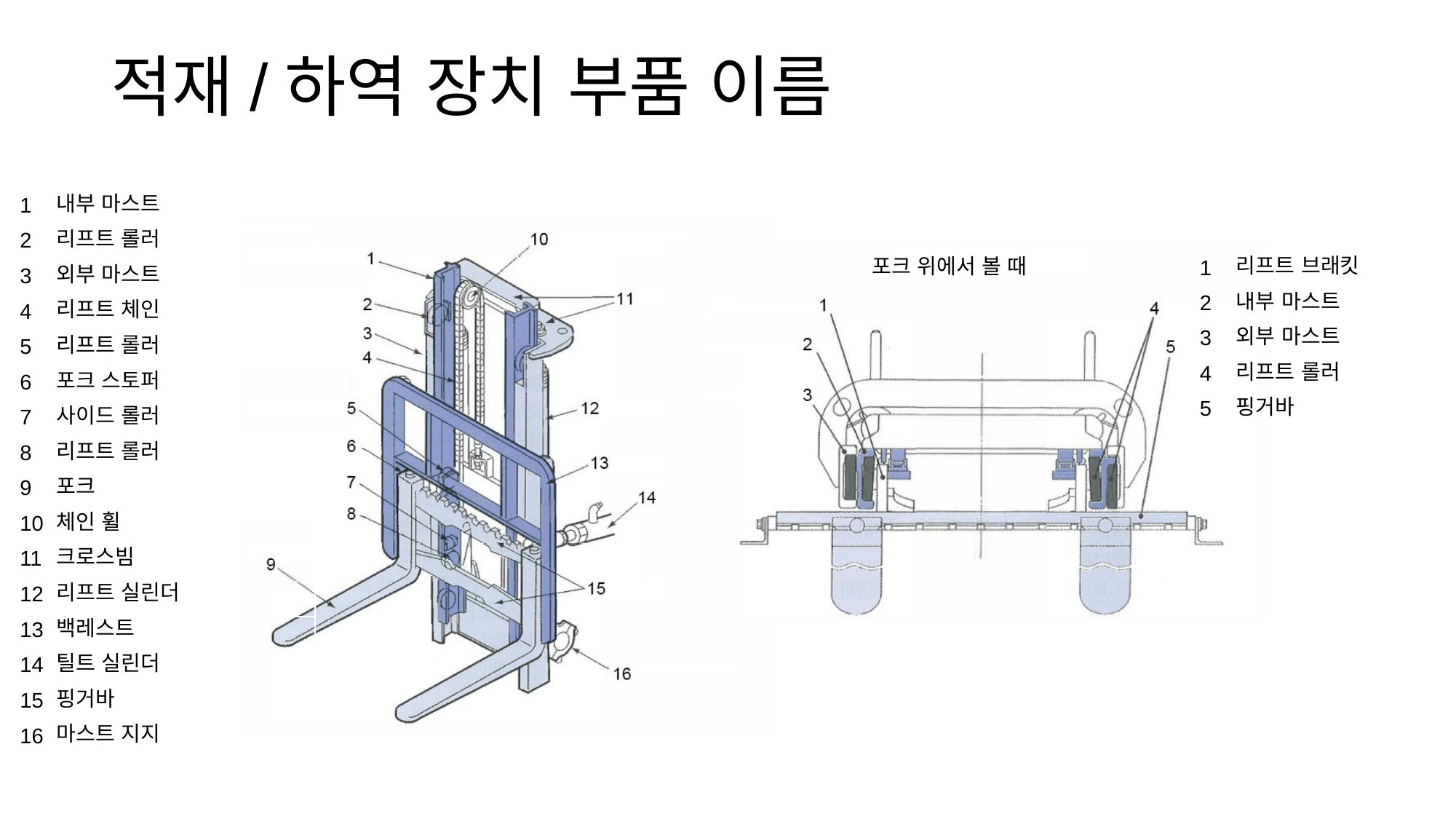

적재/하역 장치 부품 이름
| 1 | 내부 마스트 |
| --- | --- |
| 2 | 리프트 롤러 |
| 3 | 외부 마스트 |
| 4 | 리프트 체인 |
| 5 | 리프트 롤러 |
| 6 | 포크 스토퍼 |
| 7 | 사이드 롤러 |
| 8 | 리프트 롤러 |
| 9 | 포크 |
| 10 | 체인 휠 |
| 11 | 크로스빔 |
| 12 | 리프트 실린더 |
| 13 | 백레스트 |
| 14 | 틸트 실린더 |
| 15 | 핑거바 |
| 16 | 마스트 지지 |

포크 위에서 볼 때
| 1 | 리프트 브래킷 |
| --- | --- |
| 2 | 내부 마스트 |
| 3 | 외부 마스트 |
| 4 | 리프트 롤러 |
| 5 | 핑거바 |